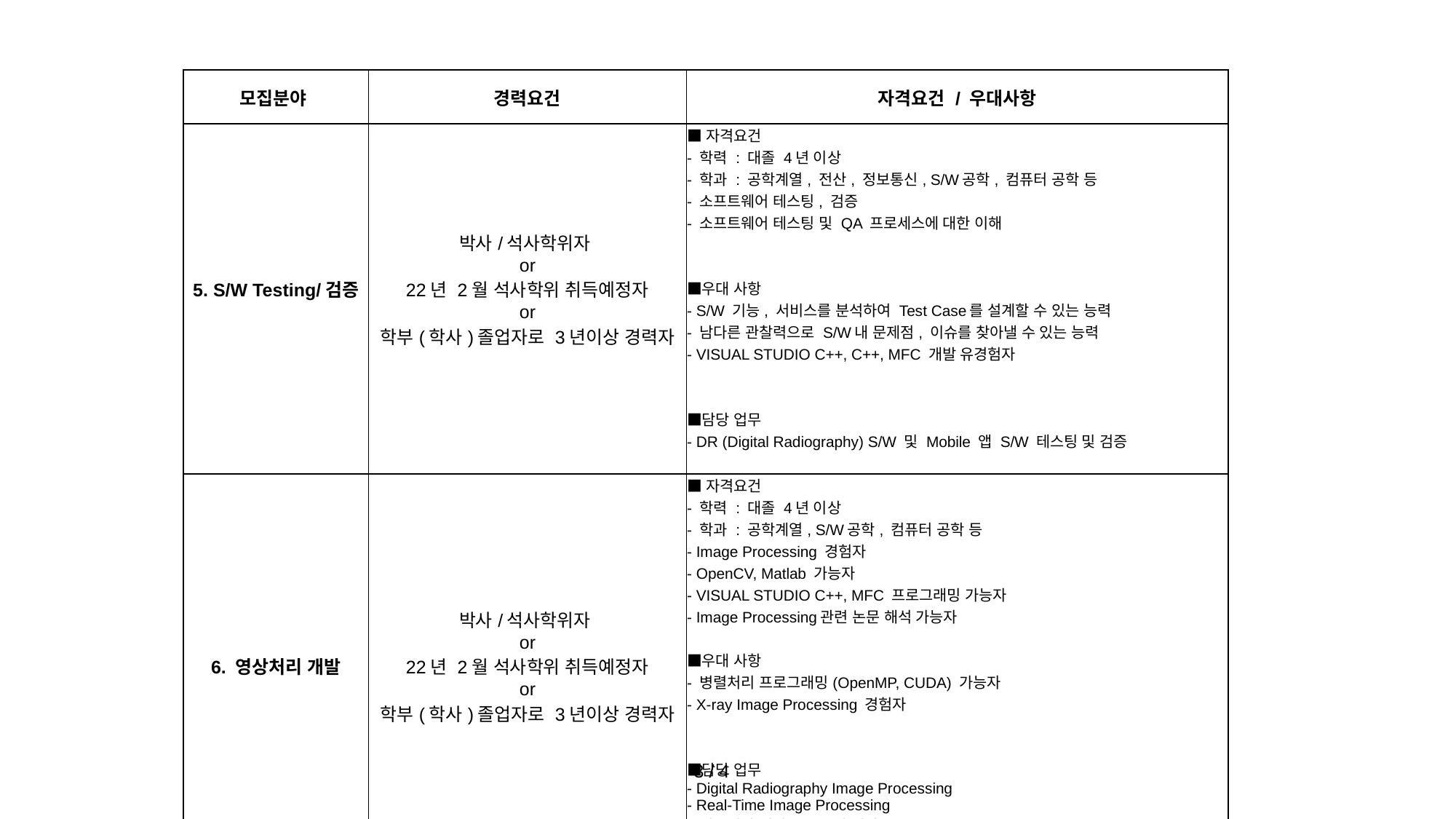

| 모집분야 | 경력요건 | 자격요건 / 우대사항 |
| --- | --- | --- |
| 5. S/W Testing/검증 | 박사/석사학위자 or 22년 2월 석사학위 취득예정자 or 학부(학사)졸업자로 3년이상 경력자 | ■자격요건 - 학력 : 대졸 4년 이상 - 학과 : 공학계열, 전산, 정보통신, S/W공학, 컴퓨터 공학 등 - 소프트웨어 테스팅, 검증 - 소프트웨어 테스팅 및 QA 프로세스에 대한 이해 ■우대 사항 - S/W 기능, 서비스를 분석하여 Test Case를 설계할 수 있는 능력 - 남다른 관찰력으로 S/W내 문제점, 이슈를 찾아낼 수 있는 능력 - VISUAL STUDIO C++, C++, MFC 개발 유경험자 ■담당 업무 - DR (Digital Radiography) S/W 및 Mobile 앱 S/W 테스팅 및 검증 |
| 6. 영상처리 개발 | 박사/석사학위자 or 22년 2월 석사학위 취득예정자 or 학부(학사)졸업자로 3년이상 경력자 | ■자격요건 - 학력 : 대졸 4년 이상 - 학과 : 공학계열, S/W공학, 컴퓨터 공학 등 - Image Processing 경험자 - OpenCV, Matlab 가능자 - VISUAL STUDIO C++, MFC 프로그래밍 가능자 - Image Processing관련 논문 해석 가능자 ■우대 사항 - 병렬처리 프로그래밍(OpenMP, CUDA) 가능자 - X-ray Image Processing 경험자 ■담당 업무 - Digital Radiography Image Processing - Real-Time Image Processing - 의료영상 평가 프로그램 개발 |
3 / 4